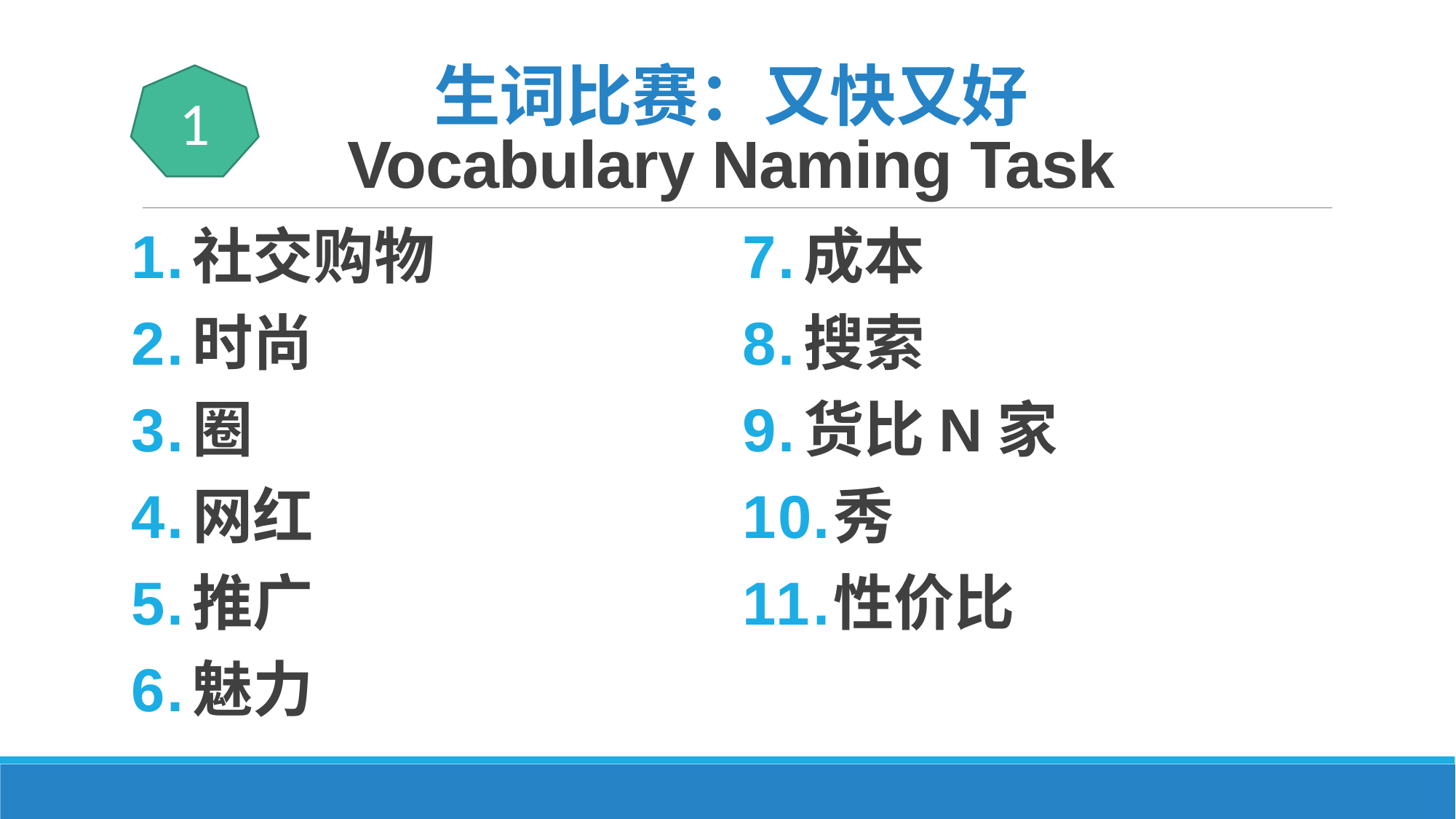

# 生词比赛：又快又好 Vocabulary Naming Task
1
社交购物
时尚
圈
网红
推广
魅力
成本
搜索
货比N家
秀
性价比